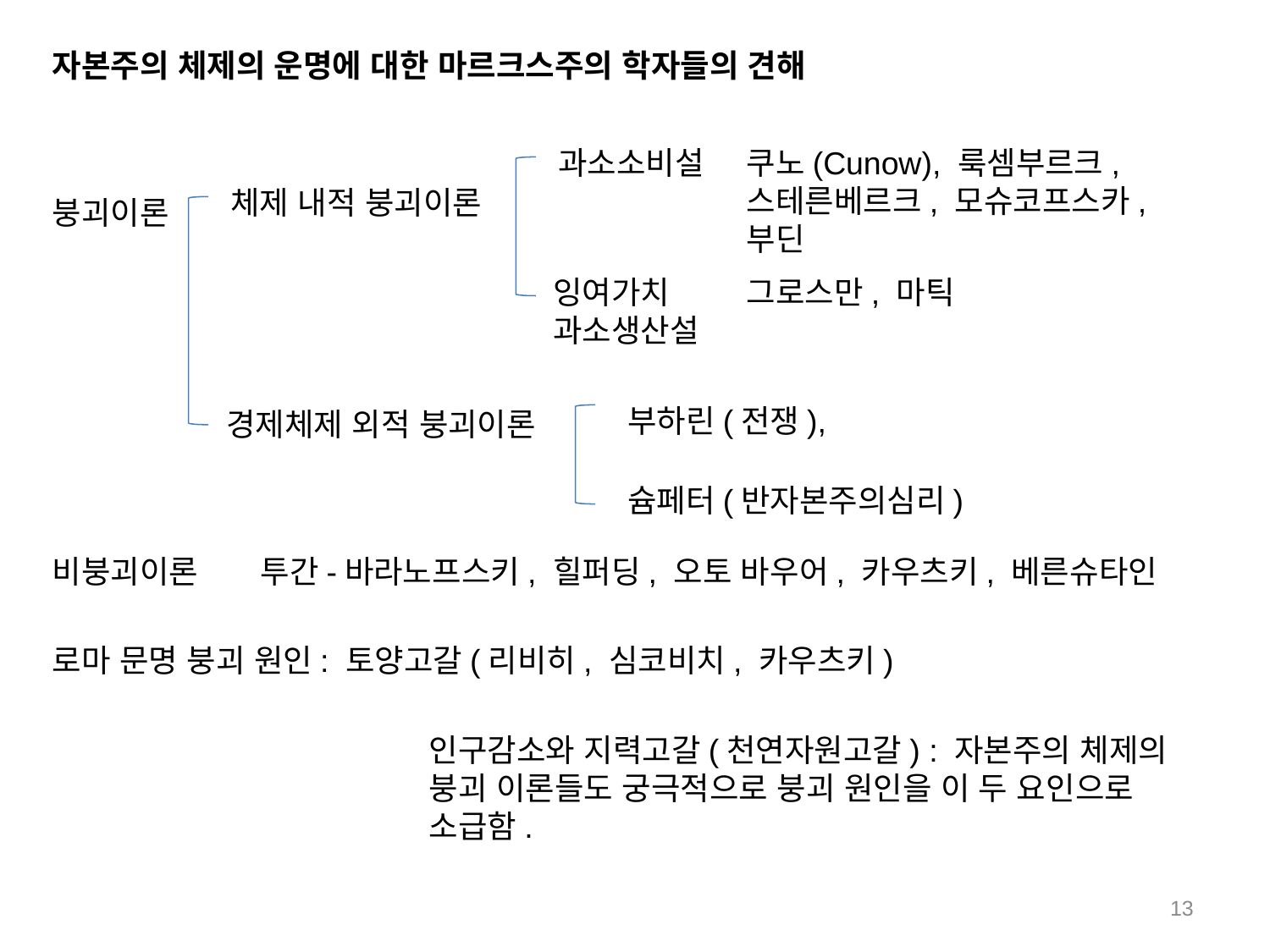

자본주의 체제의 운명에 대한 마르크스주의 학자들의 견해
과소소비설
쿠노(Cunow), 룩셈부르크, 스테른베르크, 모슈코프스카, 부딘

체제 내적 붕괴이론
붕괴이론

잉여가치 과소생산설
그로스만, 마틱
부하린(전쟁),
경제체제 외적 붕괴이론

슘페터(반자본주의심리)
비붕괴이론
투간-바라노프스키, 힐퍼딩, 오토 바우어, 카우츠키, 베른슈타인
로마 문명 붕괴 원인: 토양고갈(리비히, 심코비치, 카우츠키)
인구감소와 지력고갈(천연자원고갈) : 자본주의 체제의 붕괴 이론들도 궁극적으로 붕괴 원인을 이 두 요인으로 소급함.
13